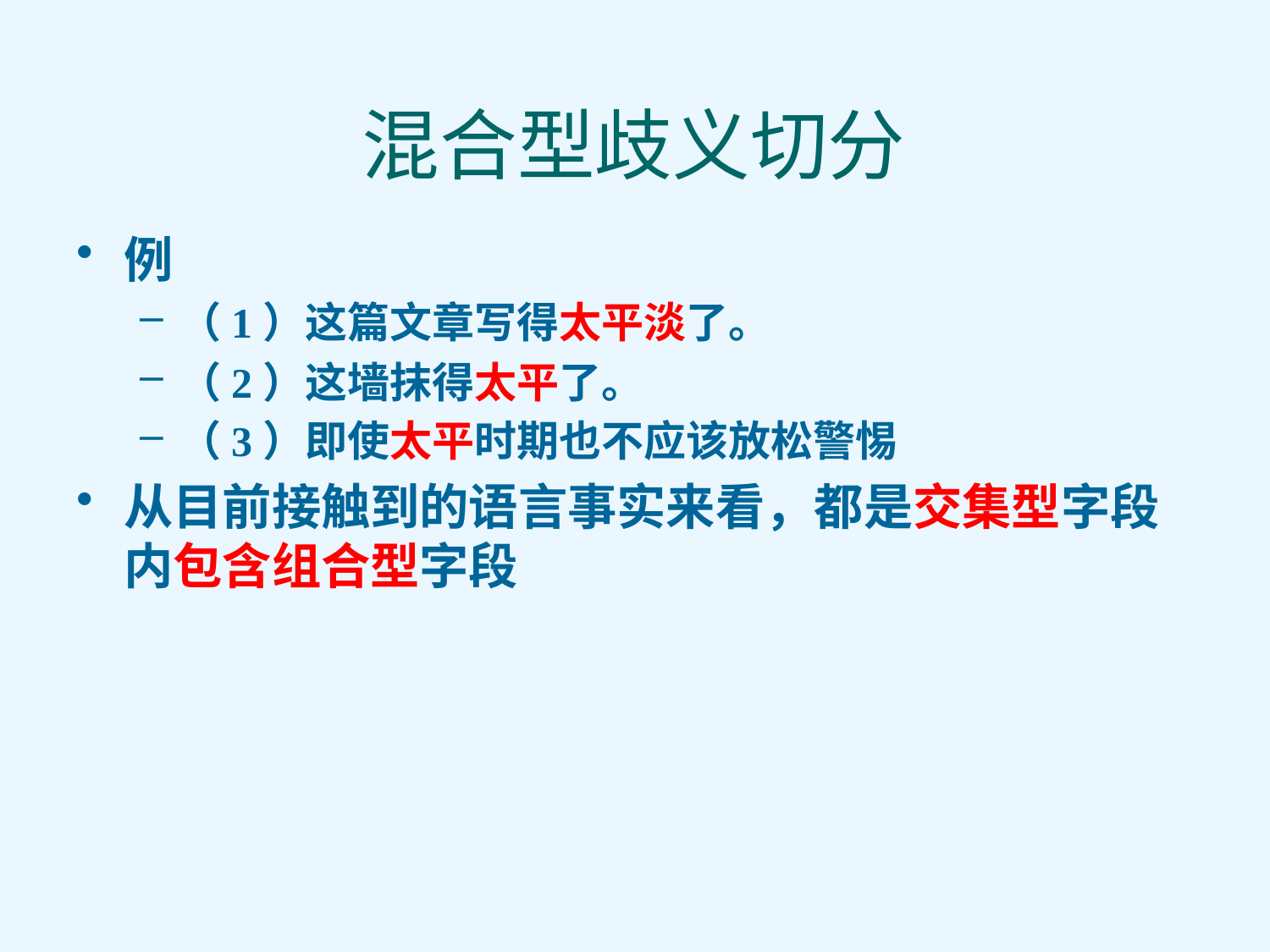

# 混合型歧义切分
例
（1）这篇文章写得太平淡了。
（2）这墙抹得太平了。
（3）即使太平时期也不应该放松警惕
从目前接触到的语言事实来看，都是交集型字段内包含组合型字段